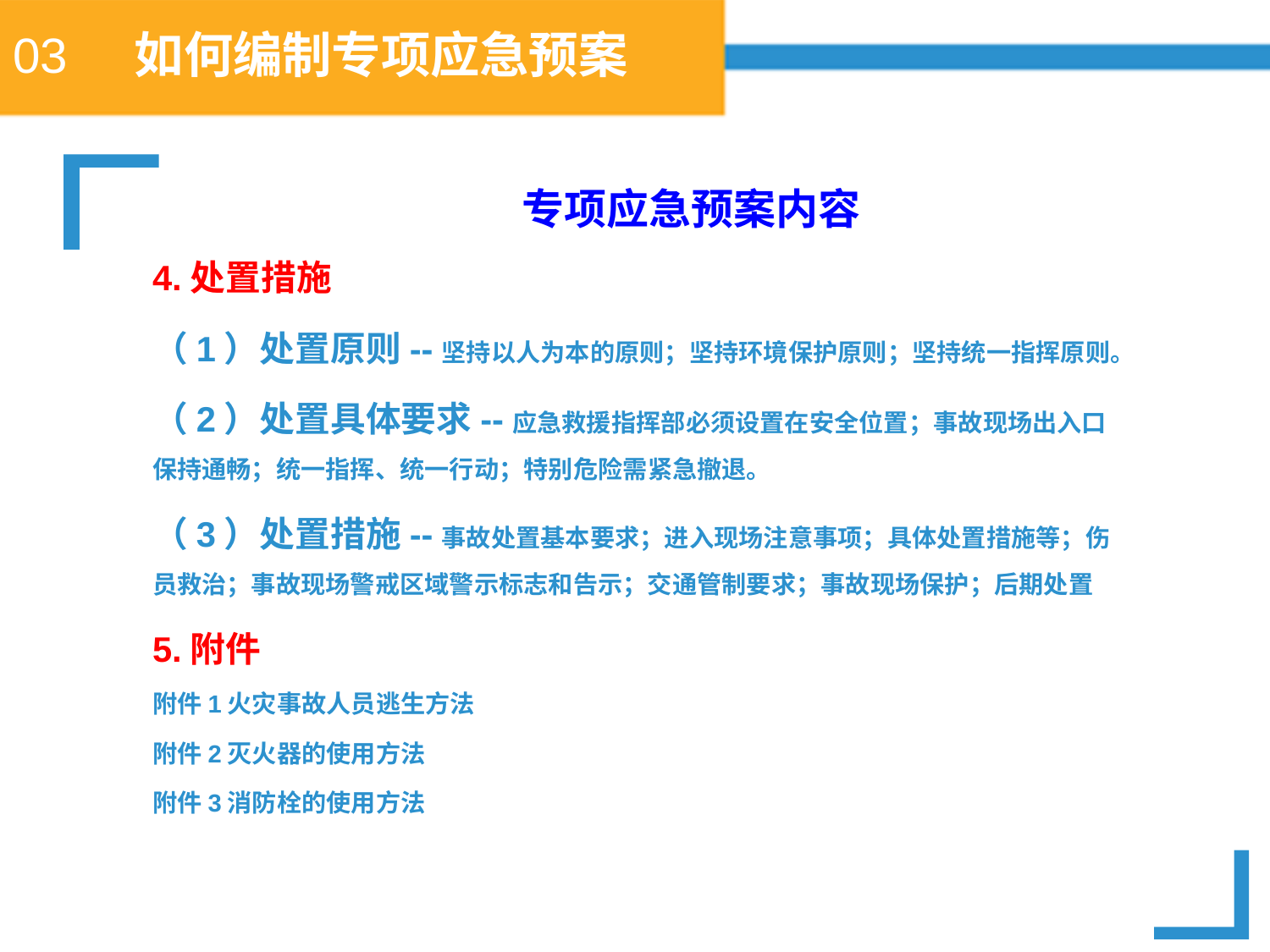

# 03    如何编制专项应急预案

专项应急预案内容
4.处置措施
（1）处置原则--坚持以人为本的原则；坚持环境保护原则；坚持统一指挥原则。
（2）处置具体要求--应急救援指挥部必须设置在安全位置；事故现场出入口保持通畅；统一指挥、统一行动；特别危险需紧急撤退。
（3）处置措施--事故处置基本要求；进入现场注意事项；具体处置措施等；伤员救治；事故现场警戒区域警示标志和告示；交通管制要求；事故现场保护；后期处置
5.附件
附件1火灾事故人员逃生方法
附件2灭火器的使用方法
附件3消防栓的使用方法